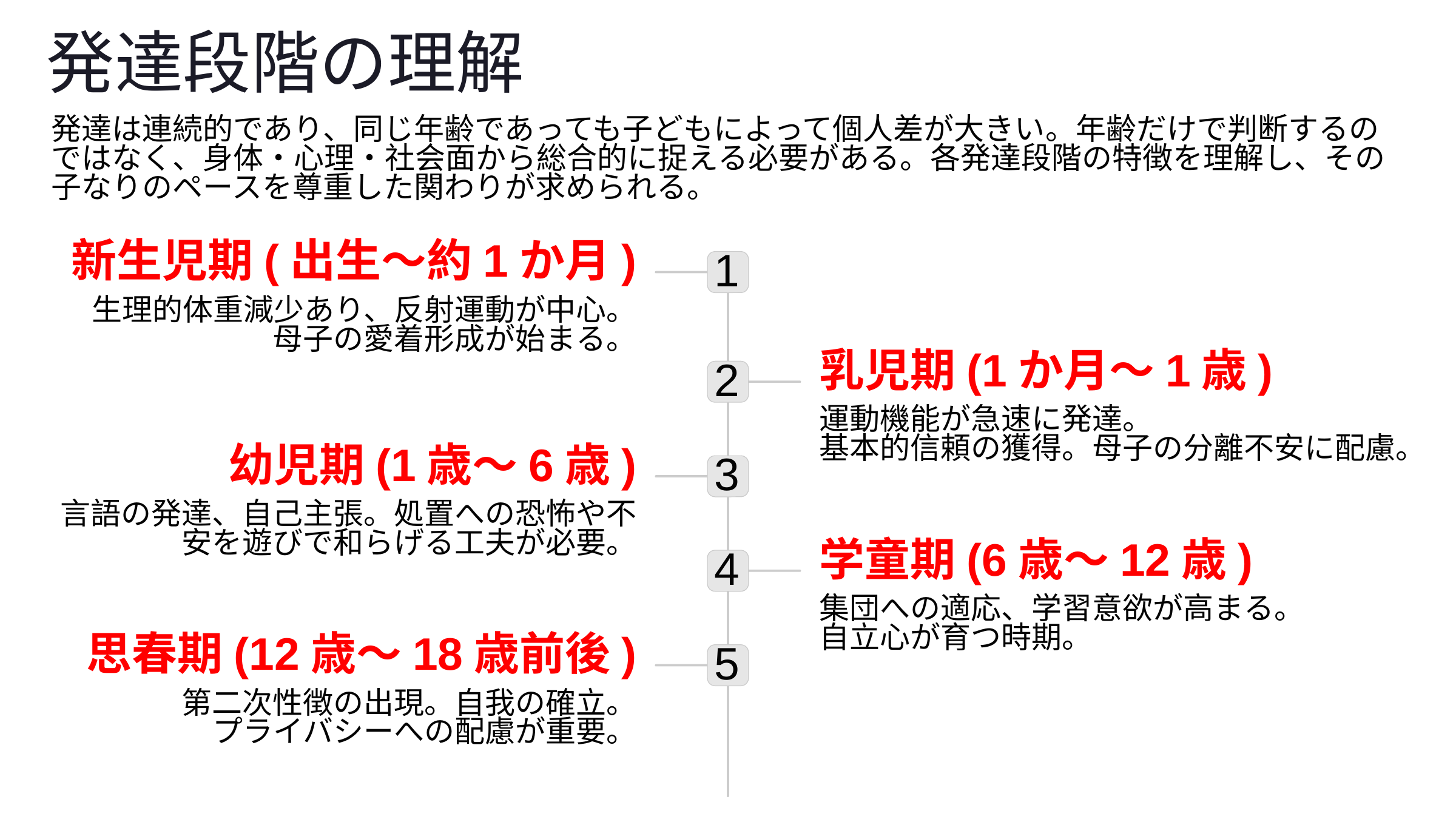

発達段階の理解
発達は連続的であり、同じ年齢であっても子どもによって個人差が大きい。年齢だけで判断するのではなく、身体・心理・社会面から総合的に捉える必要がある。各発達段階の特徴を理解し、その子なりのペースを尊重した関わりが求められる。

新生児期(出生〜約1か月)
1

生理的体重減少あり、反射運動が中心。
母子の愛着形成が始まる。

乳児期(1か月〜1歳)
2

運動機能が急速に発達。
基本的信頼の獲得。母子の分離不安に配慮。

幼児期(1歳〜6歳)
3

言語の発達、自己主張。処置への恐怖や不安を遊びで和らげる工夫が必要。

学童期(6歳〜12歳)
4

集団への適応、学習意欲が高まる。
自立心が育つ時期。

思春期(12歳〜18歳前後)
5

第二次性徴の出現。自我の確立。
プライバシーへの配慮が重要。